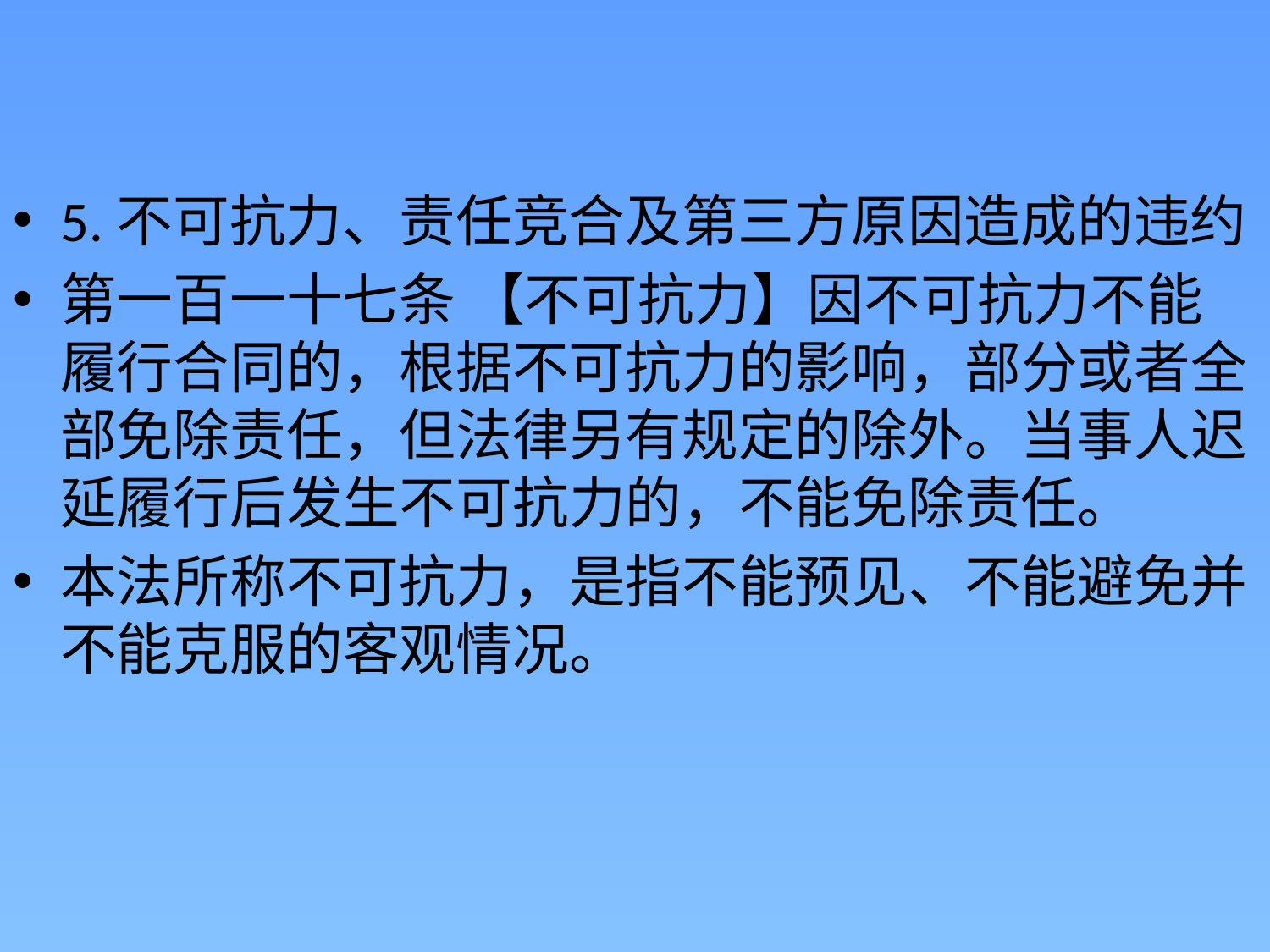

#
5.不可抗力、责任竞合及第三方原因造成的违约
第一百一十七条 【不可抗力】因不可抗力不能履行合同的，根据不可抗力的影响，部分或者全部免除责任，但法律另有规定的除外。当事人迟延履行后发生不可抗力的，不能免除责任。
本法所称不可抗力，是指不能预见、不能避免并不能克服的客观情况。